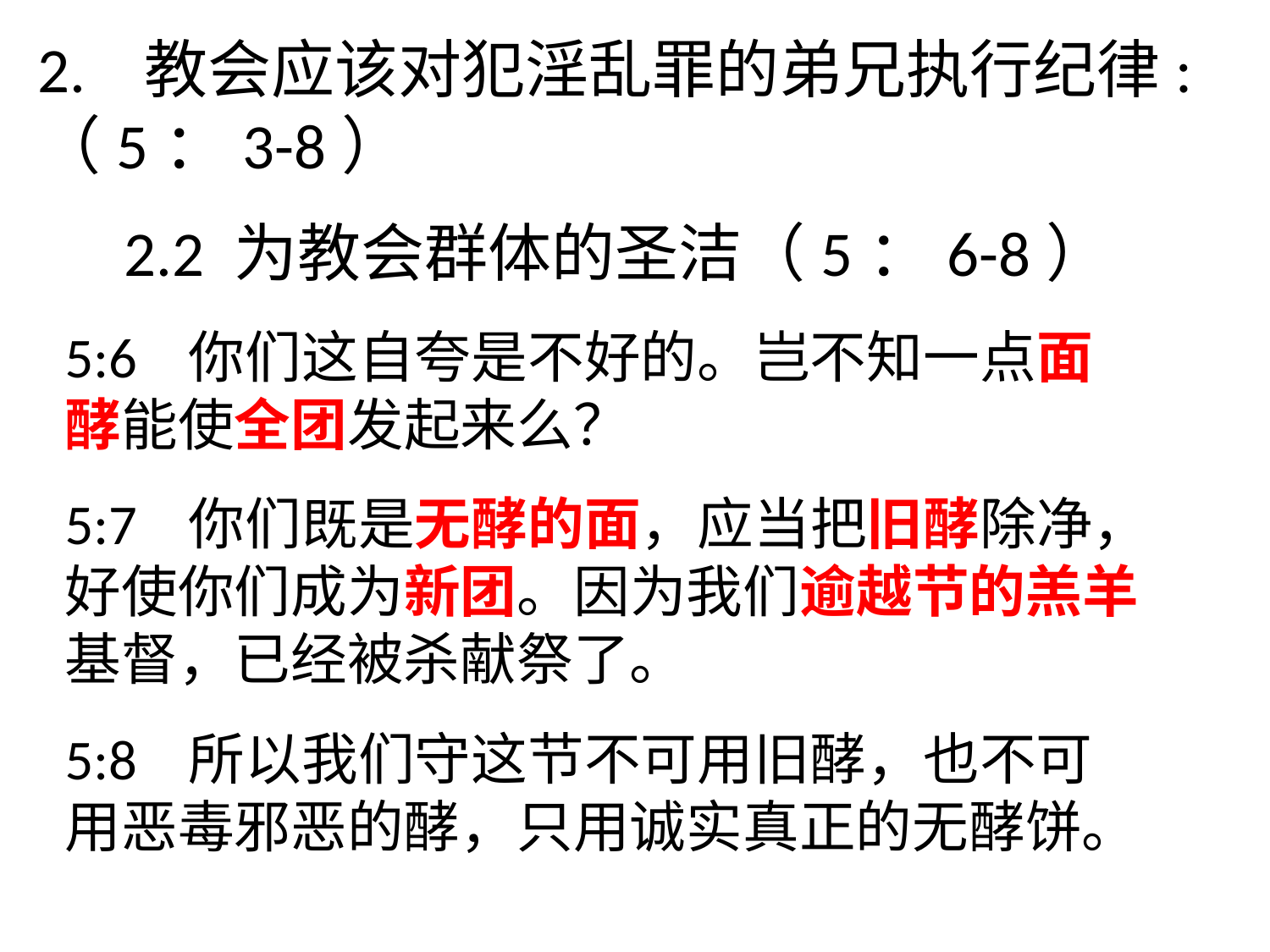

2.   教会应该对犯淫乱罪的弟兄执行纪律:（5：3-8）
      2.2 为教会群体的圣洁（5：6-8）
5:6   你们这自夸是不好的。岂不知一点面酵能使全团发起来么？
5:7   你们既是无酵的面，应当把旧酵除净，好使你们成为新团。因为我们逾越节的羔羊基督，已经被杀献祭了。
5:8   所以我们守这节不可用旧酵，也不可用恶毒邪恶的酵，只用诚实真正的无酵饼。